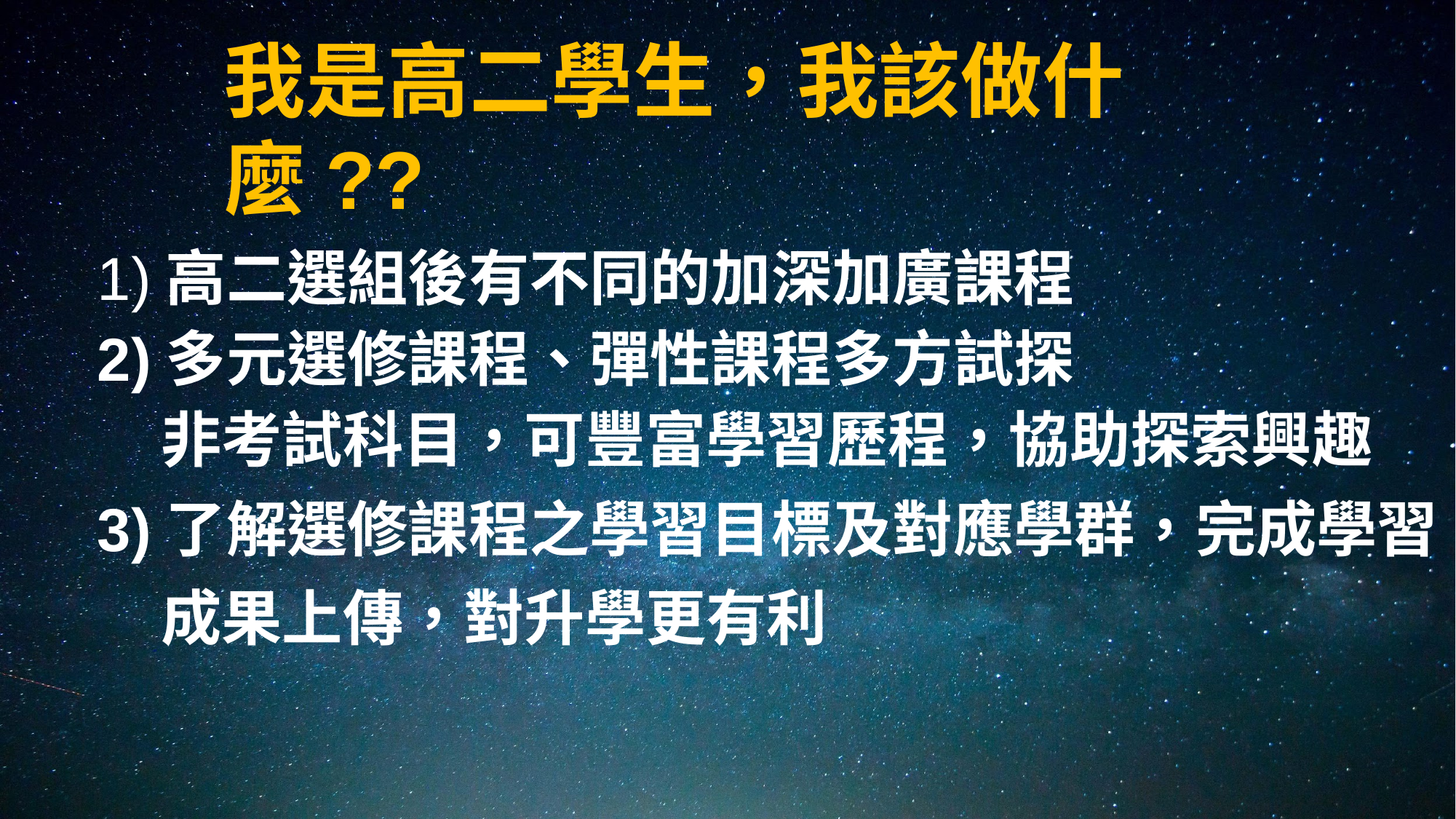

我是高二學生，我該做什麼??
  1)高二選組後有不同的加深加廣課程
  2)多元選修課程、彈性課程多方試探
      非考試科目，可豐富學習歷程，協助探索興趣
  3)了解選修課程之學習目標及對應學群，完成學習
      成果上傳，對升學更有利